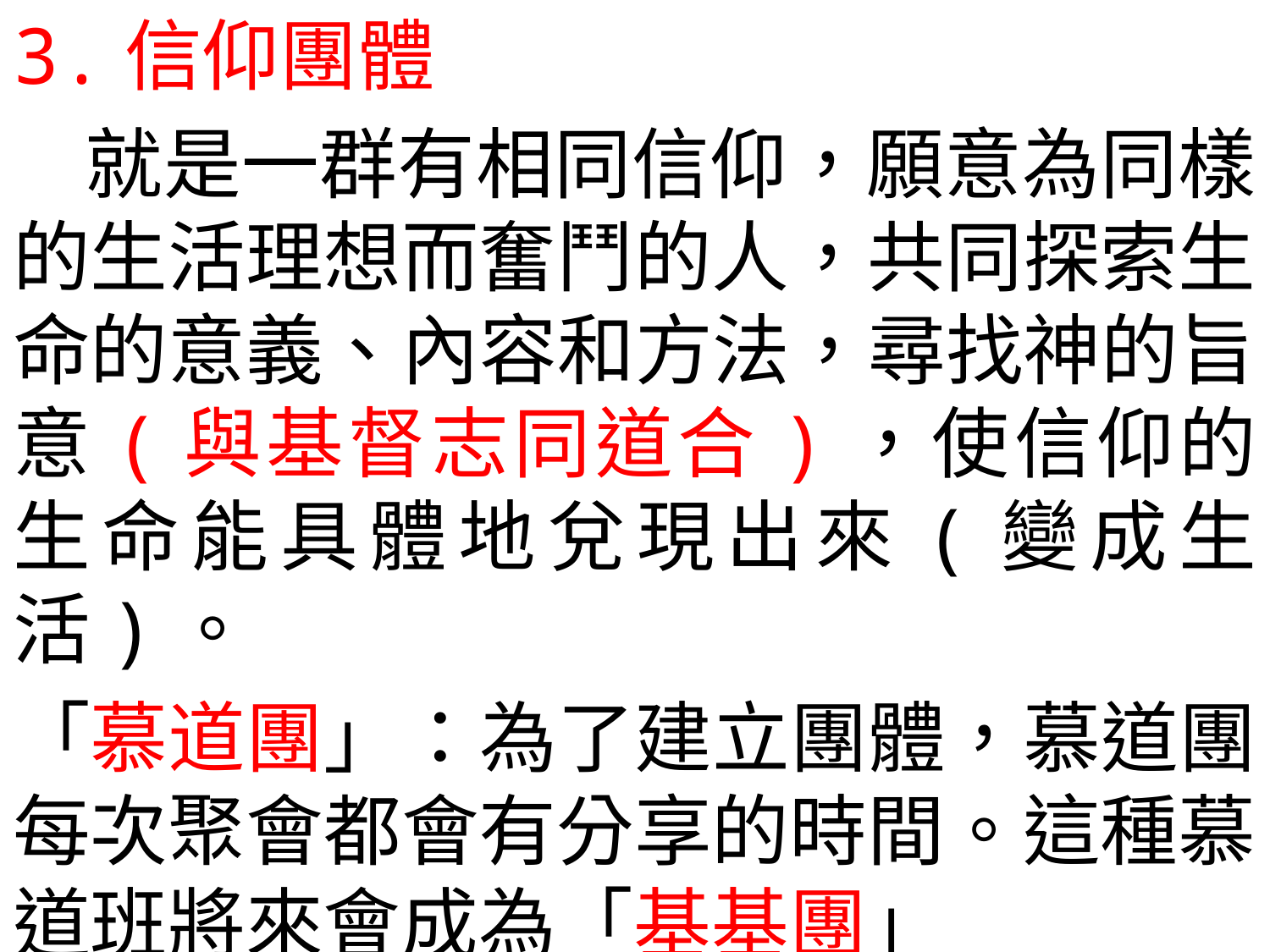

3.信仰團體
   就是一群有相同信仰，願意為同樣的生活理想而奮鬥的人，共同探索生命的意義、內容和方法，尋找神的旨意(與基督志同道合)，使信仰的生命能具體地兌現出來(變成生活)。
「慕道團」：為了建立團體，慕道團每次聚會都會有分享的時間。這種慕道班將來會成為「基基團」